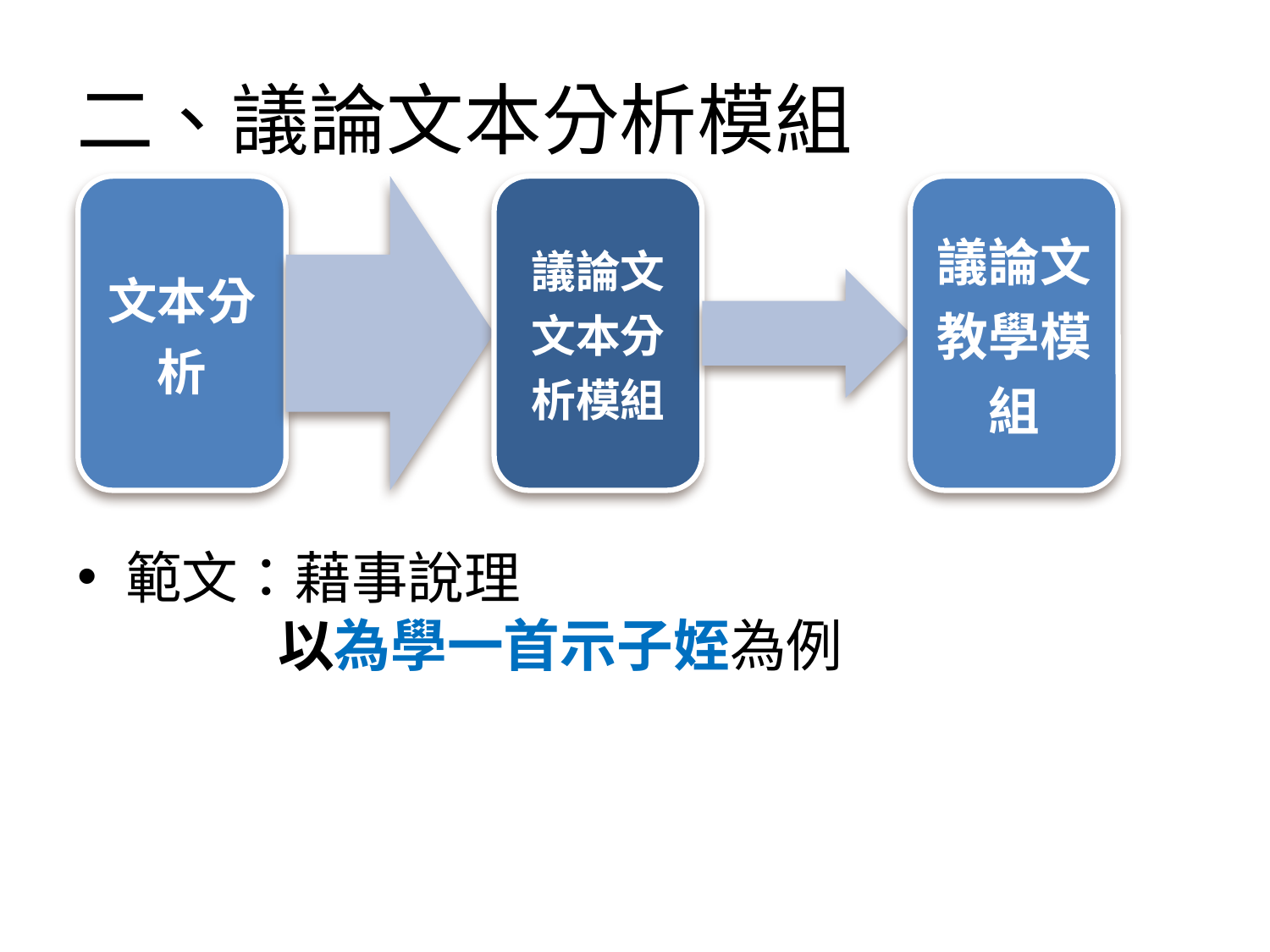

# 二、議論文本分析模組
文本分析
議論文
文本分析模組
議論文
教學模組
範文：藉事說理
            以為學一首示子姪為例